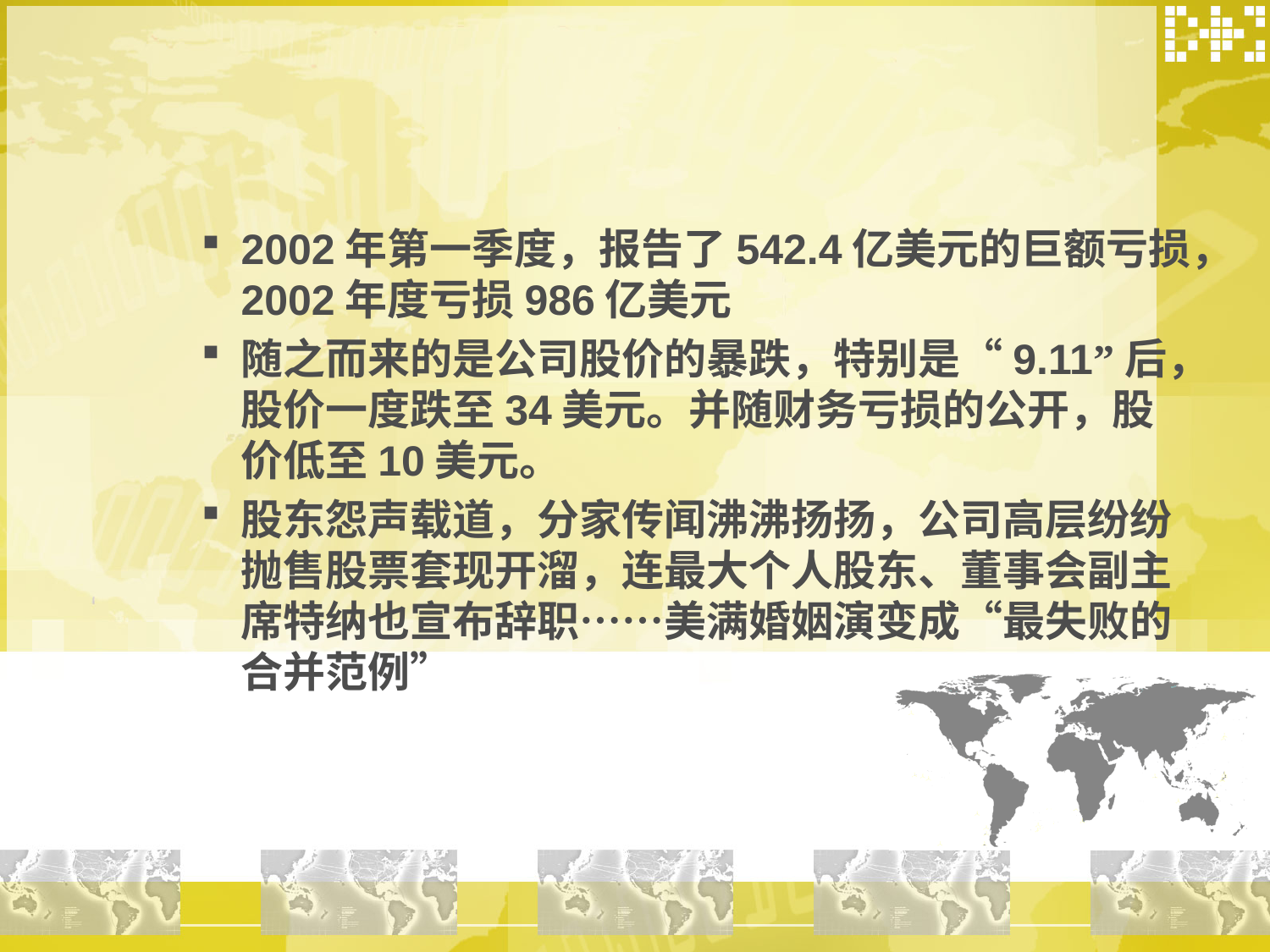

2002年第一季度，报告了542.4亿美元的巨额亏损，2002年度亏损986亿美元
随之而来的是公司股价的暴跌，特别是“9.11”后，股价一度跌至34美元。并随财务亏损的公开，股价低至10美元。
股东怨声载道，分家传闻沸沸扬扬，公司高层纷纷抛售股票套现开溜，连最大个人股东、董事会副主席特纳也宣布辞职……美满婚姻演变成“最失败的合并范例”

96